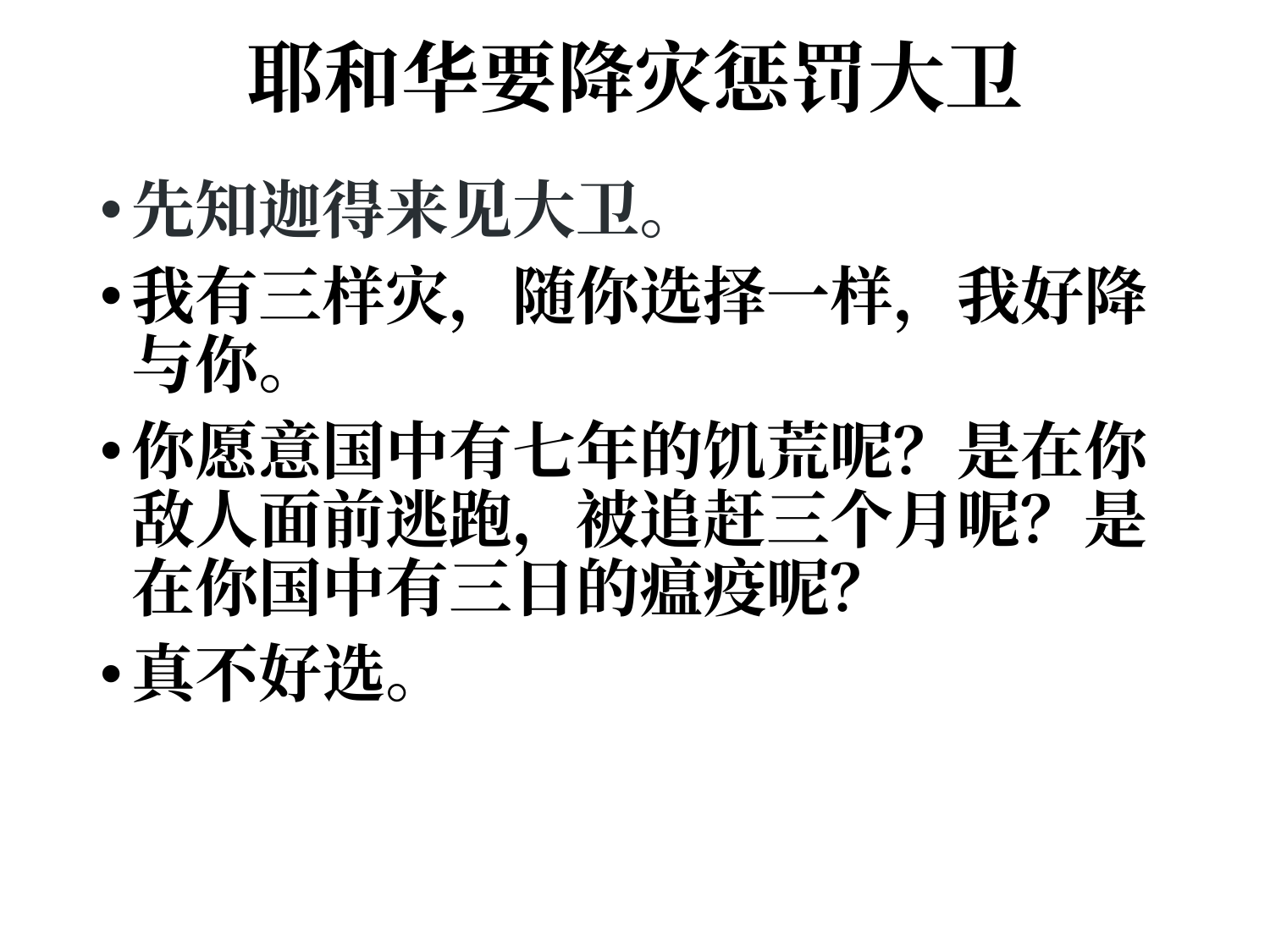

# 耶和华要降灾惩罚大卫
先知迦得来见大卫。
我有三样灾，随你选择一样，我好降与你。
你愿意国中有七年的饥荒呢？是在你敌人面前逃跑，被追赶三个月呢？是在你国中有三日的瘟疫呢？
真不好选。